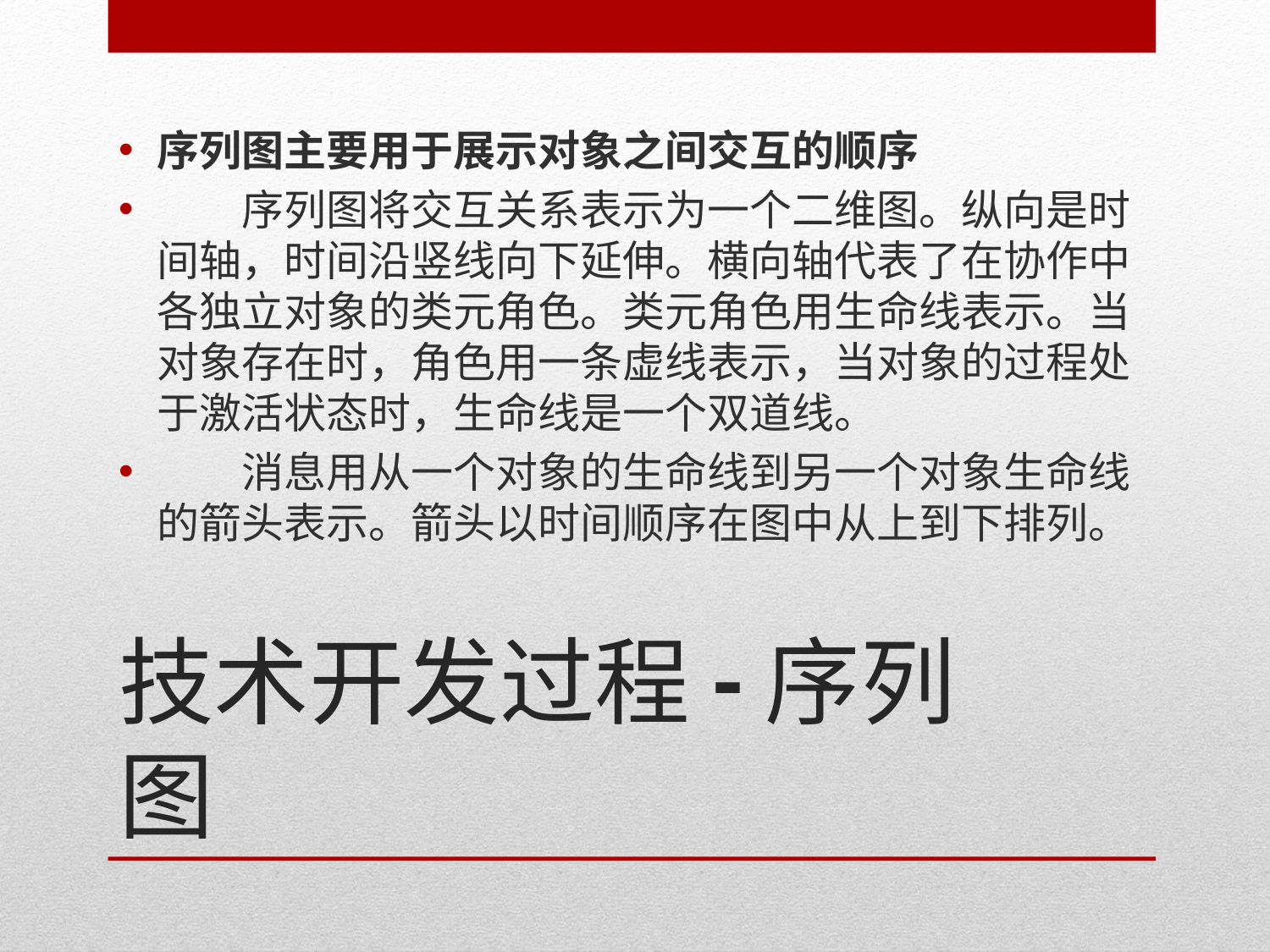

序列图主要用于展示对象之间交互的顺序
　　序列图将交互关系表示为一个二维图。纵向是时间轴，时间沿竖线向下延伸。横向轴代表了在协作中各独立对象的类元角色。类元角色用生命线表示。当对象存在时，角色用一条虚线表示，当对象的过程处于激活状态时，生命线是一个双道线。
　　消息用从一个对象的生命线到另一个对象生命线的箭头表示。箭头以时间顺序在图中从上到下排列。

# 技术开发过程-序列图